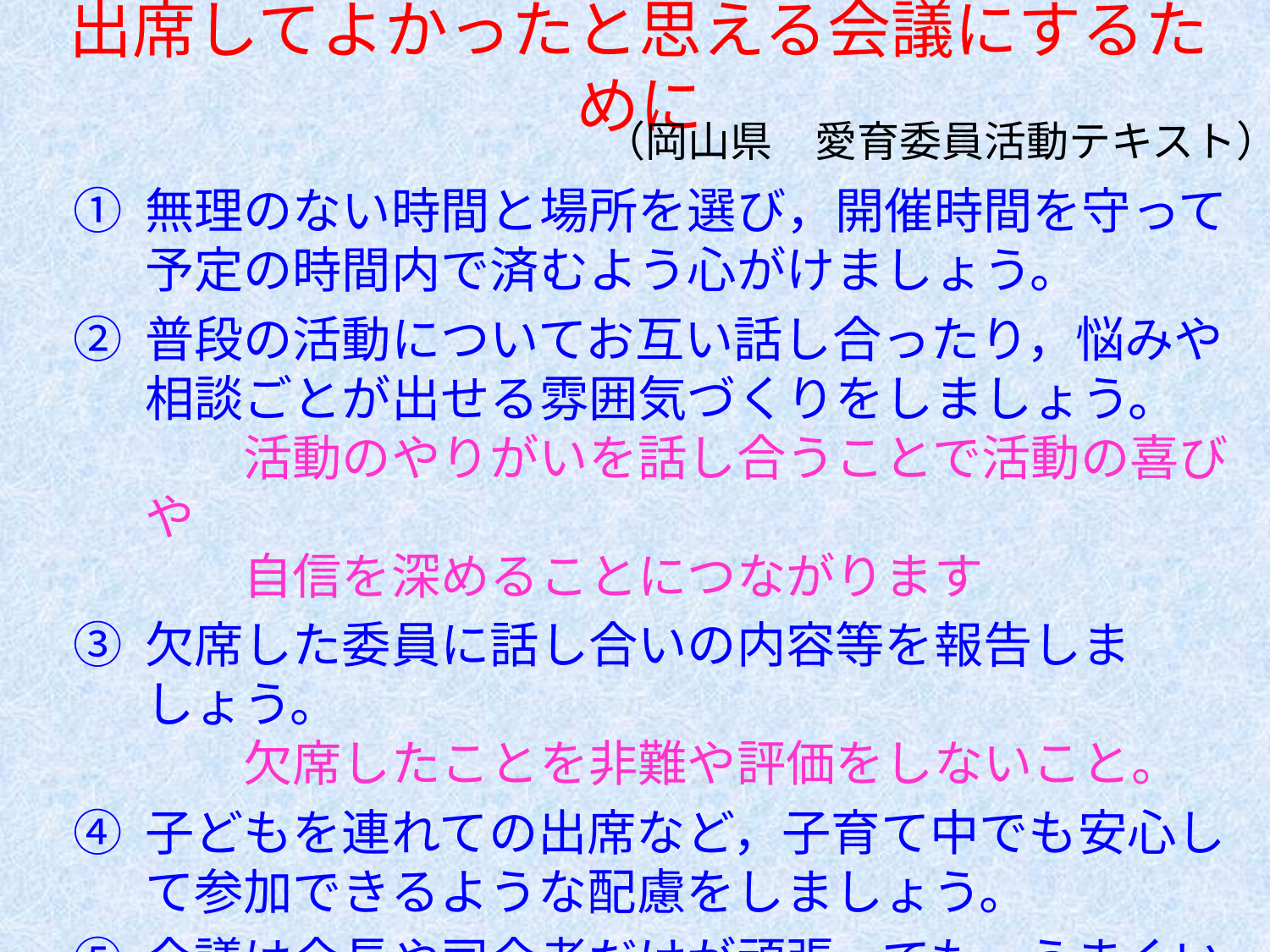

# 出席してよかったと思える会議にするために
（岡山県　愛育委員活動テキスト）
無理のない時間と場所を選び，開催時間を守って
予定の時間内で済むよう心がけましょう。
普段の活動についてお互い話し合ったり，悩みや
相談ごとが出せる雰囲気づくりをしましょう。
　　活動のやりがいを話し合うことで活動の喜びや
　　自信を深めることにつながります
欠席した委員に話し合いの内容等を報告しましょう。
　　欠席したことを非難や評価をしないこと。
子どもを連れての出席など，子育て中でも安心して参加できるような配慮をしましょう。
会議は会長や司会者だけが頑張っても，うまくいき
ません。出席者全員で作り上げていくものです。